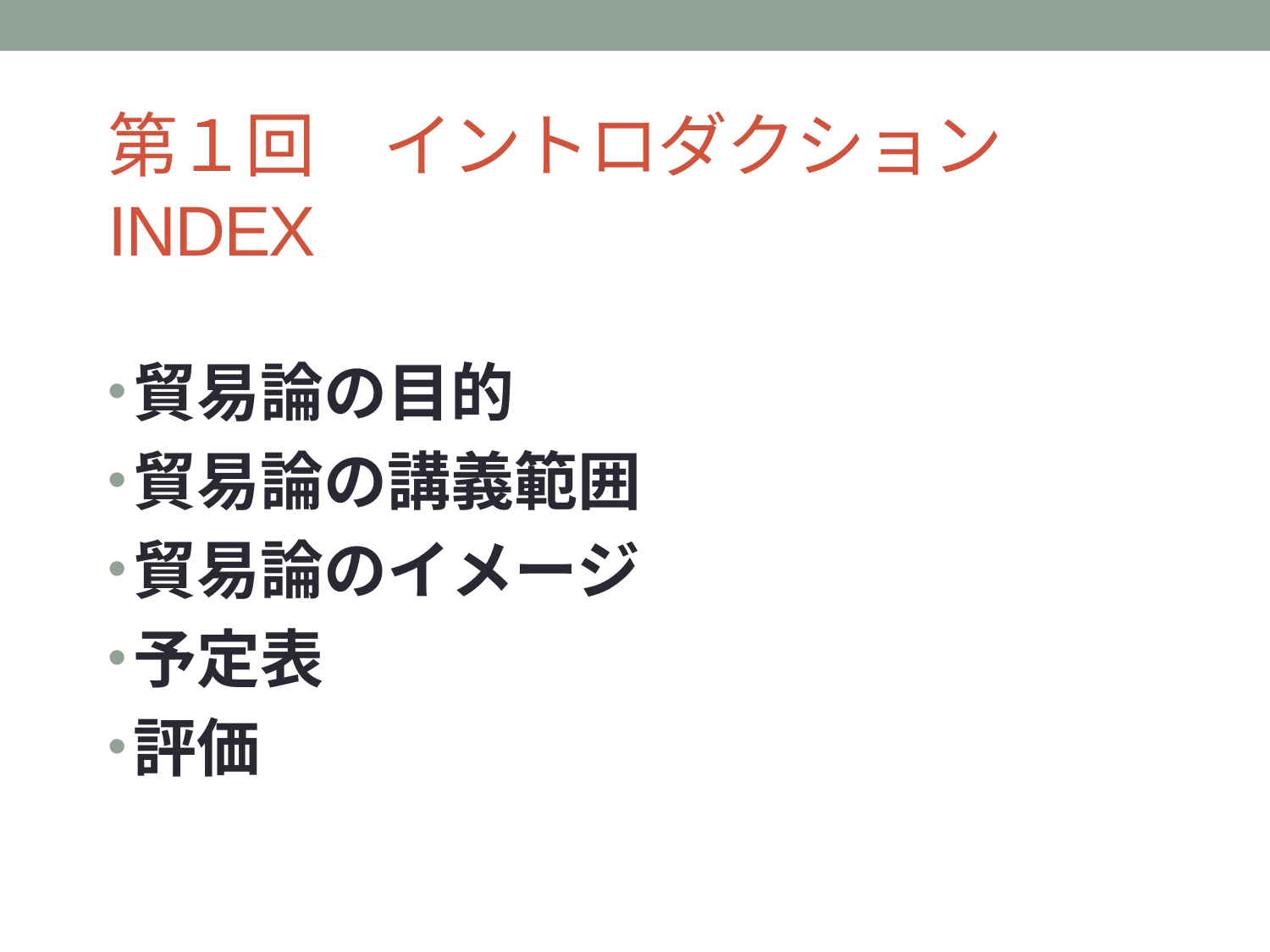

# 第１回　イントロダクション INDEX
貿易論の目的
貿易論の講義範囲
貿易論のイメージ
予定表
評価